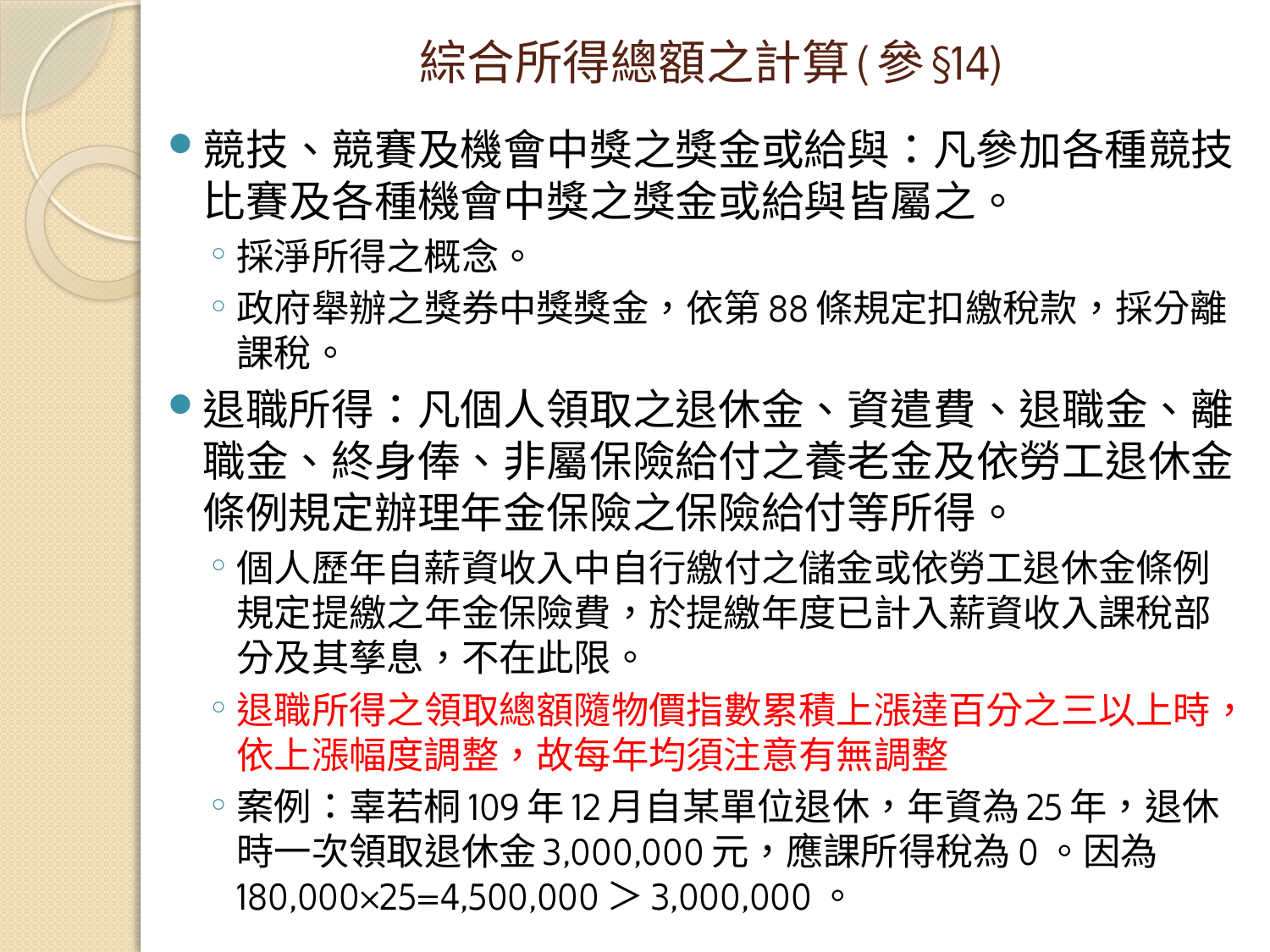

# 綜合所得總額之計算(參§14)
競技、競賽及機會中獎之獎金或給與：凡參加各種競技比賽及各種機會中獎之獎金或給與皆屬之。
採淨所得之概念。
政府舉辦之獎券中獎獎金，依第88條規定扣繳稅款，採分離課稅。
退職所得：凡個人領取之退休金、資遣費、退職金、離職金、終身俸、非屬保險給付之養老金及依勞工退休金條例規定辦理年金保險之保險給付等所得。
個人歷年自薪資收入中自行繳付之儲金或依勞工退休金條例規定提繳之年金保險費，於提繳年度已計入薪資收入課稅部分及其孳息，不在此限。
退職所得之領取總額隨物價指數累積上漲達百分之三以上時，依上漲幅度調整，故每年均須注意有無調整
案例：辜若桐109年12月自某單位退休，年資為25年，退休時一次領取退休金3,000,000元，應課所得稅為0。因為180,000×25=4,500,000＞3,000,000。